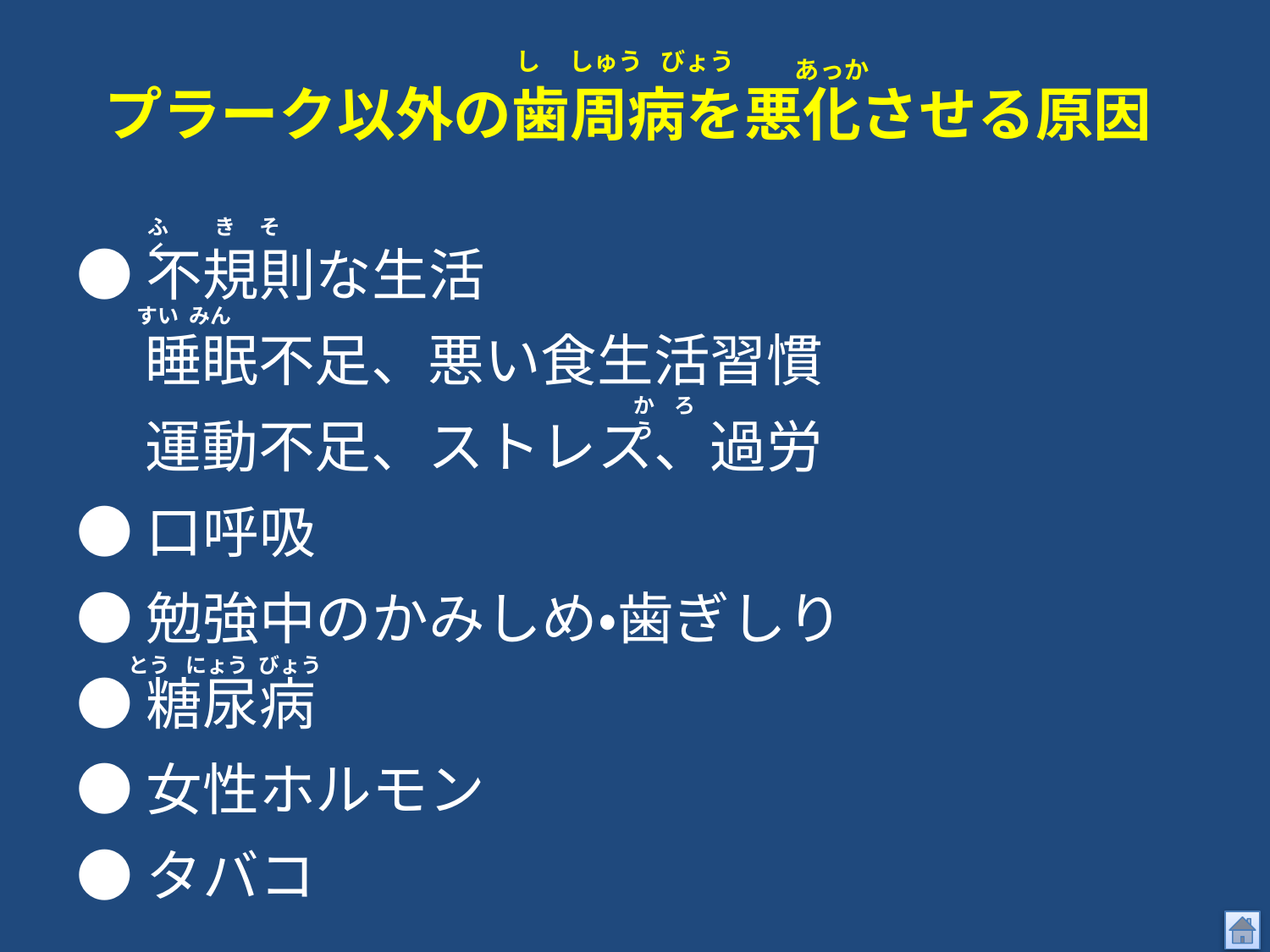

# プラーク以外の歯周病を悪化させる原因
し     しゅう   びょう
あっか
ふ　     き     そ  く
●不規則な生活
　 睡眠不足、悪い食生活習慣
　 運動不足、ストレス、過労
●口呼吸
●勉強中のかみしめ・歯ぎしり
●糖尿病
●女性ホルモン
●タバコ

すい  みん
か    ろう
 とう   にょう  びょう